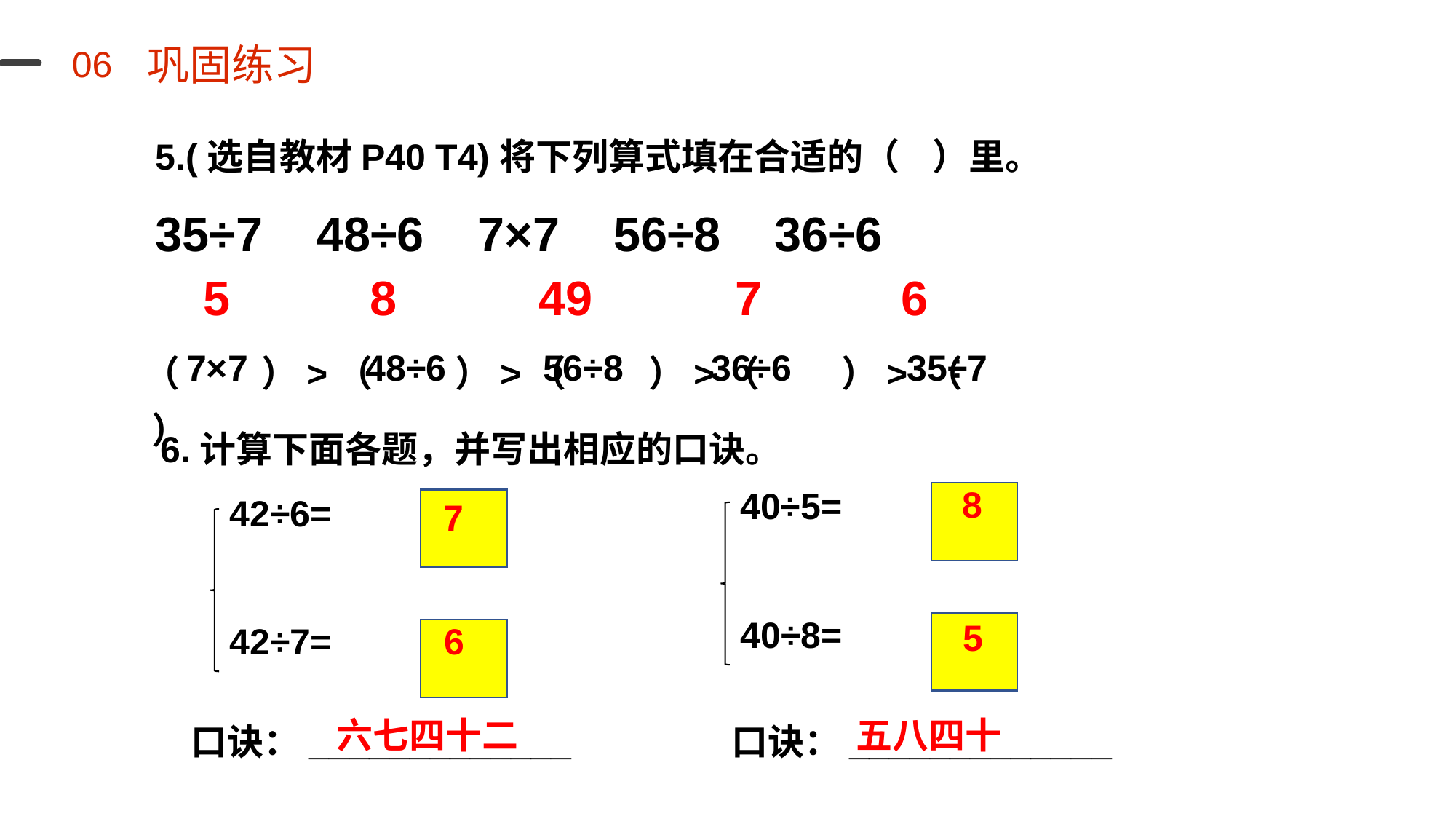

巩固练习
06
5.(选自教材P40 T4)将下列算式填在合适的（    ）里。
35÷7    48÷6    7×7    56÷8    36÷6
5
8
49
7
6
（          ）>（          ）>（          ）>（          ）> （          ）
7×7
48÷6
56÷8
36÷6
35÷7
6.计算下面各题，并写出相应的口诀。
8
40÷5=

40÷8=

42÷6=

42÷7=

7
5
6
六七四十二
五八四十
口诀：_____________
口诀：_____________